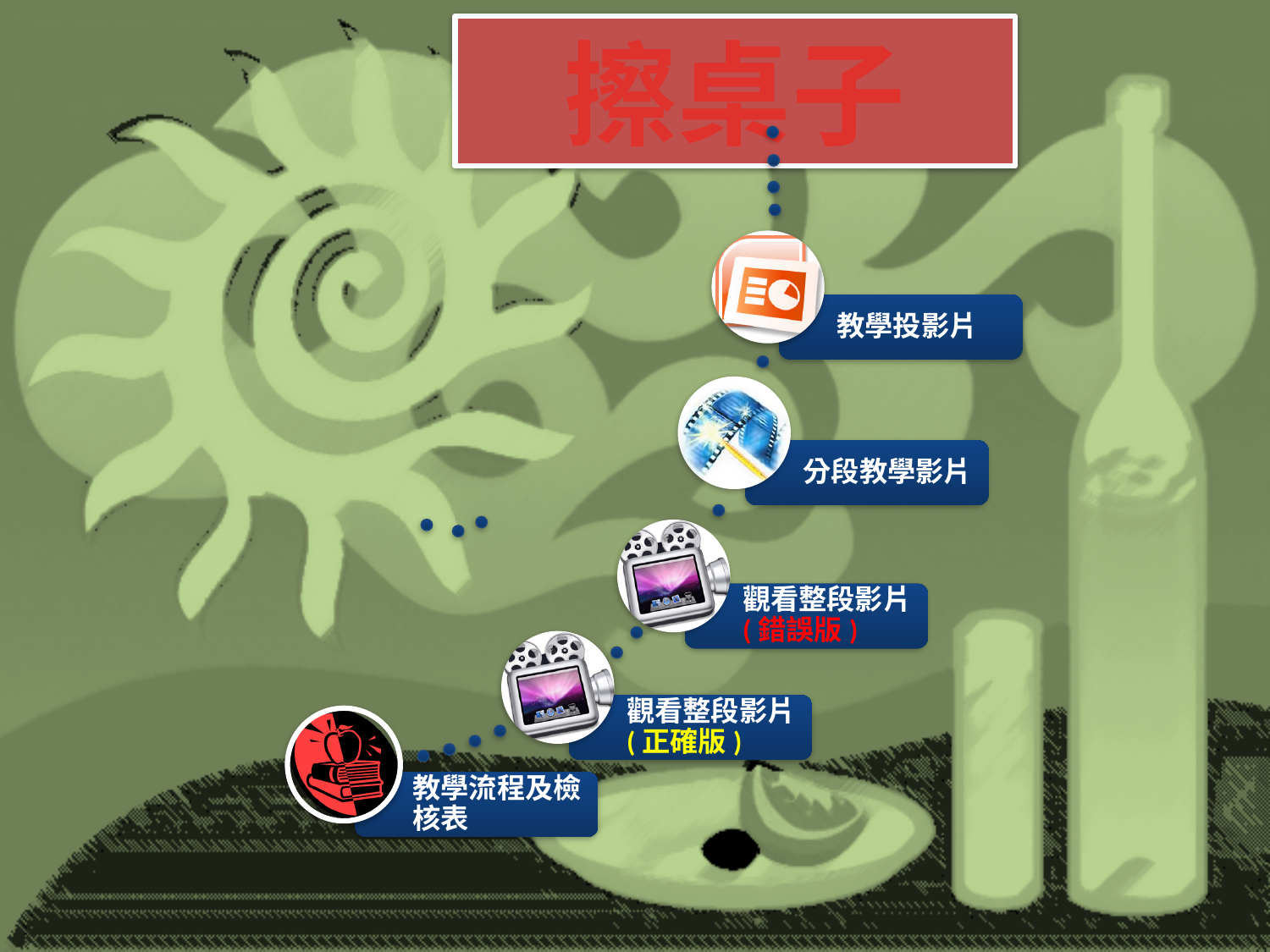

# 擦桌子
教學流程及檢核表
觀看整段影片(正確版)
觀看整段影片(錯誤版)
分段教學影片
教學投影片